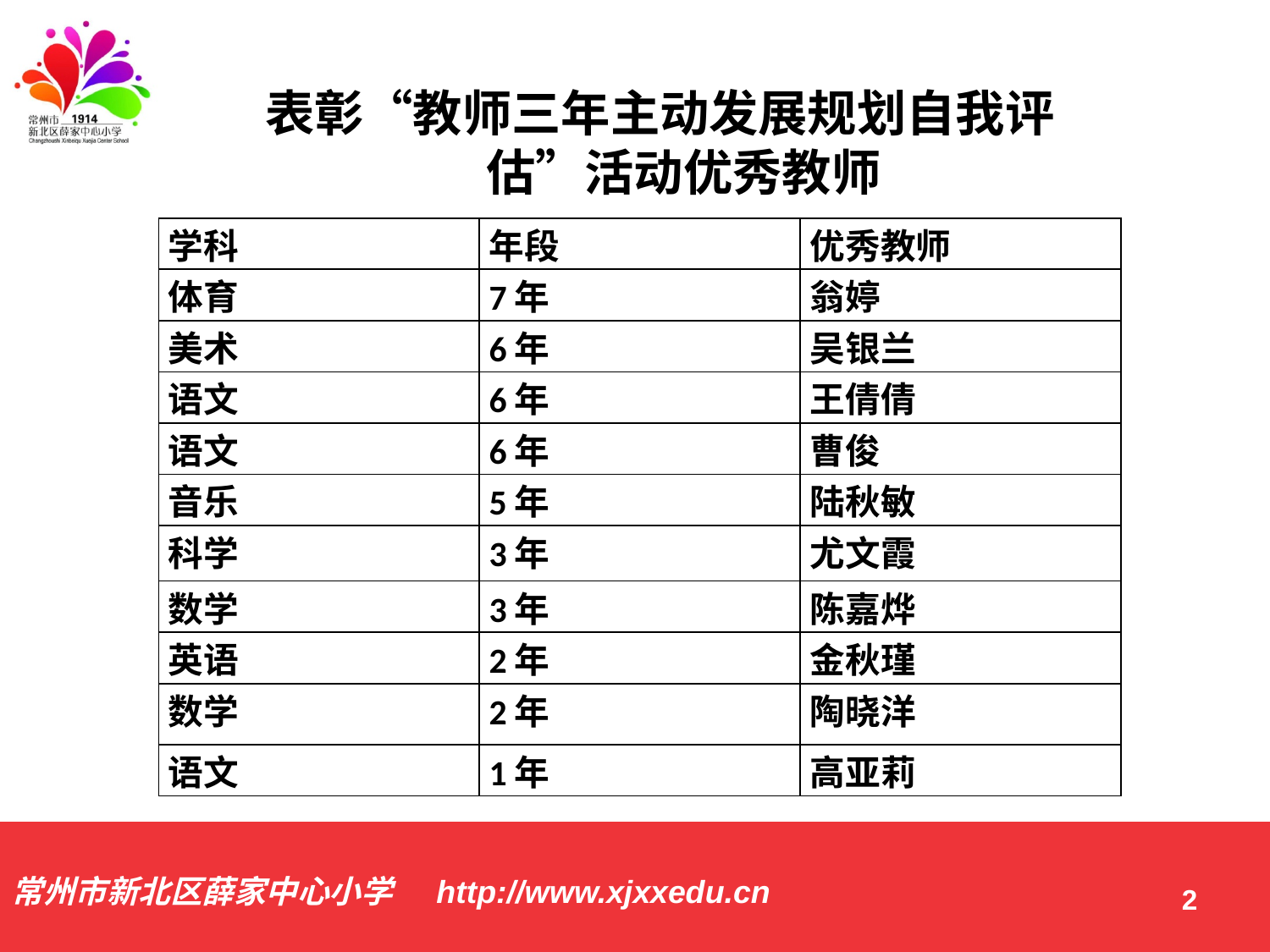

表彰“教师三年主动发展规划自我评估”活动优秀教师
| 学科 | 年段 | 优秀教师 |
| --- | --- | --- |
| 体育 | 7年 | 翁婷 |
| 美术 | 6年 | 吴银兰 |
| 语文 | 6年 | 王倩倩 |
| 语文 | 6年 | 曹俊 |
| 音乐 | 5年 | 陆秋敏 |
| 科学 | 3年 | 尤文霞 |
| 数学 | 3年 | 陈嘉烨 |
| 英语 | 2年 | 金秋瑾 |
| 数学 | 2年 | 陶晓洋 |
| 语文 | 1年 | 高亚莉 |

2